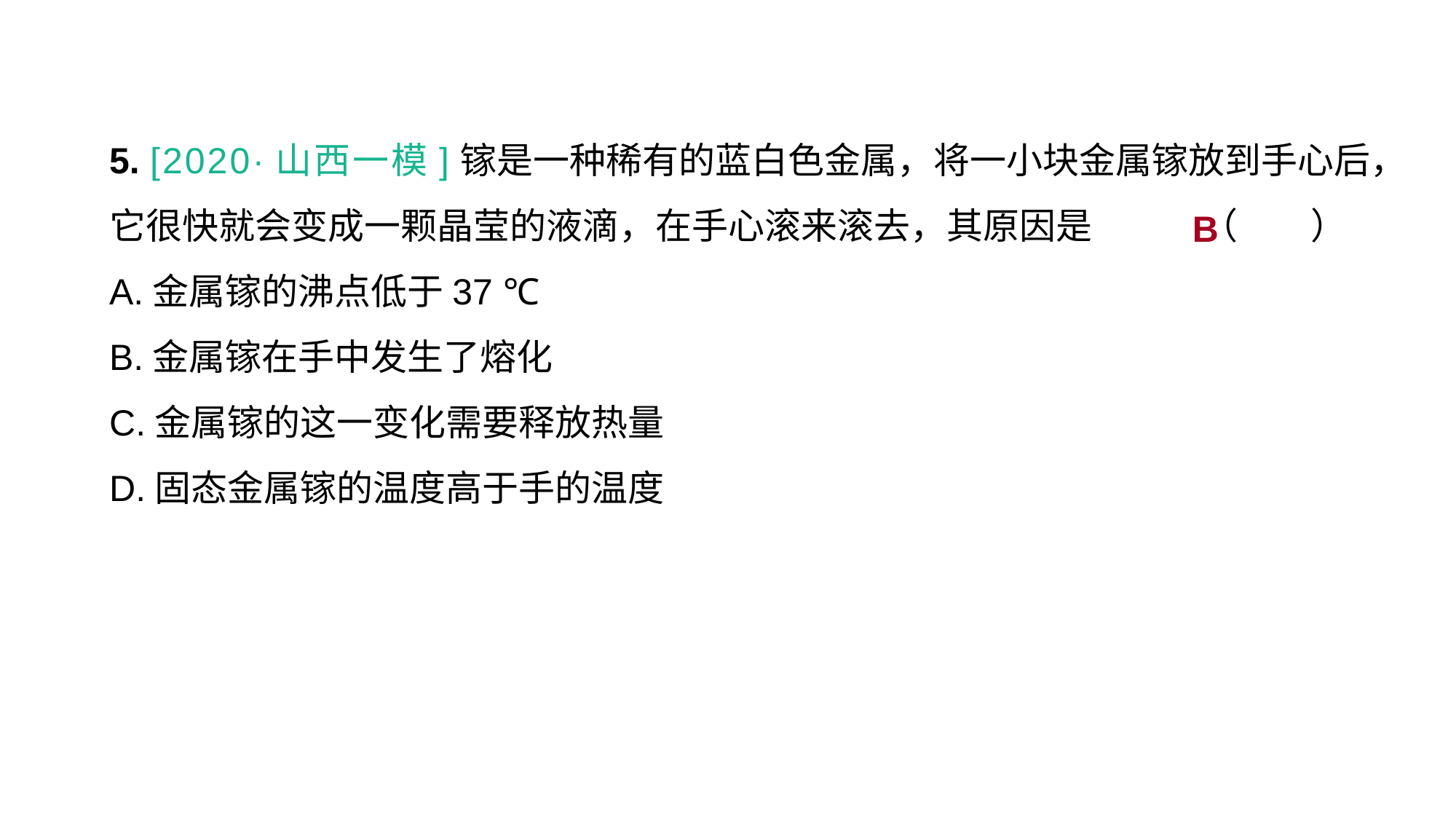

5. [2020·山西一模]镓是一种稀有的蓝白色金属，将一小块金属镓放到手心后，它很快就会变成一颗晶莹的液滴，在手心滚来滚去，其原因是	（　　）
A.金属镓的沸点低于37 ℃
B.金属镓在手中发生了熔化
C.金属镓的这一变化需要释放热量
D.固态金属镓的温度高于手的温度
B
重难突破 能力提升